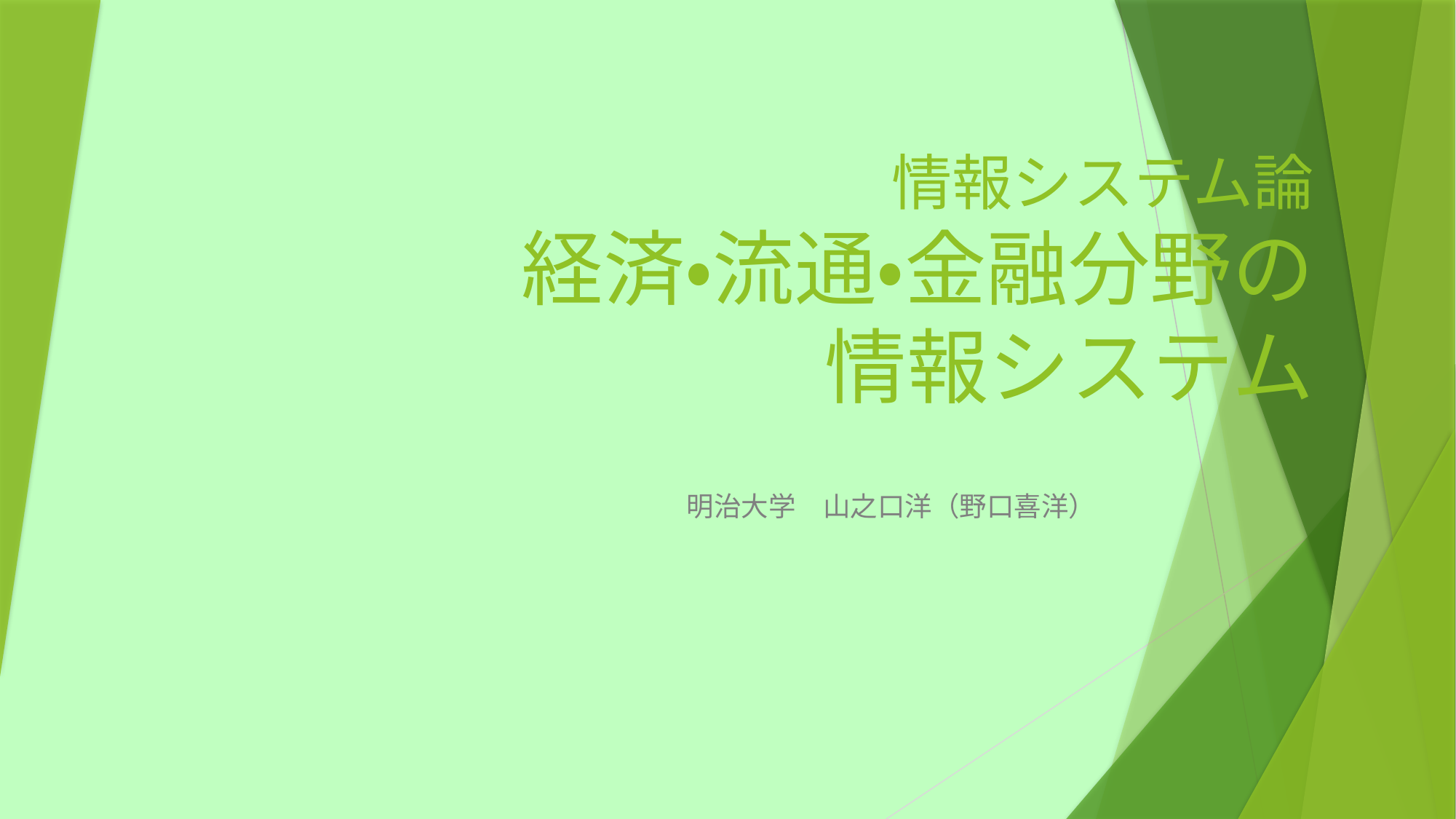

# 情報システム論 経済・流通・金融分野の 情報システム
明治大学　山之口洋（野口喜洋）